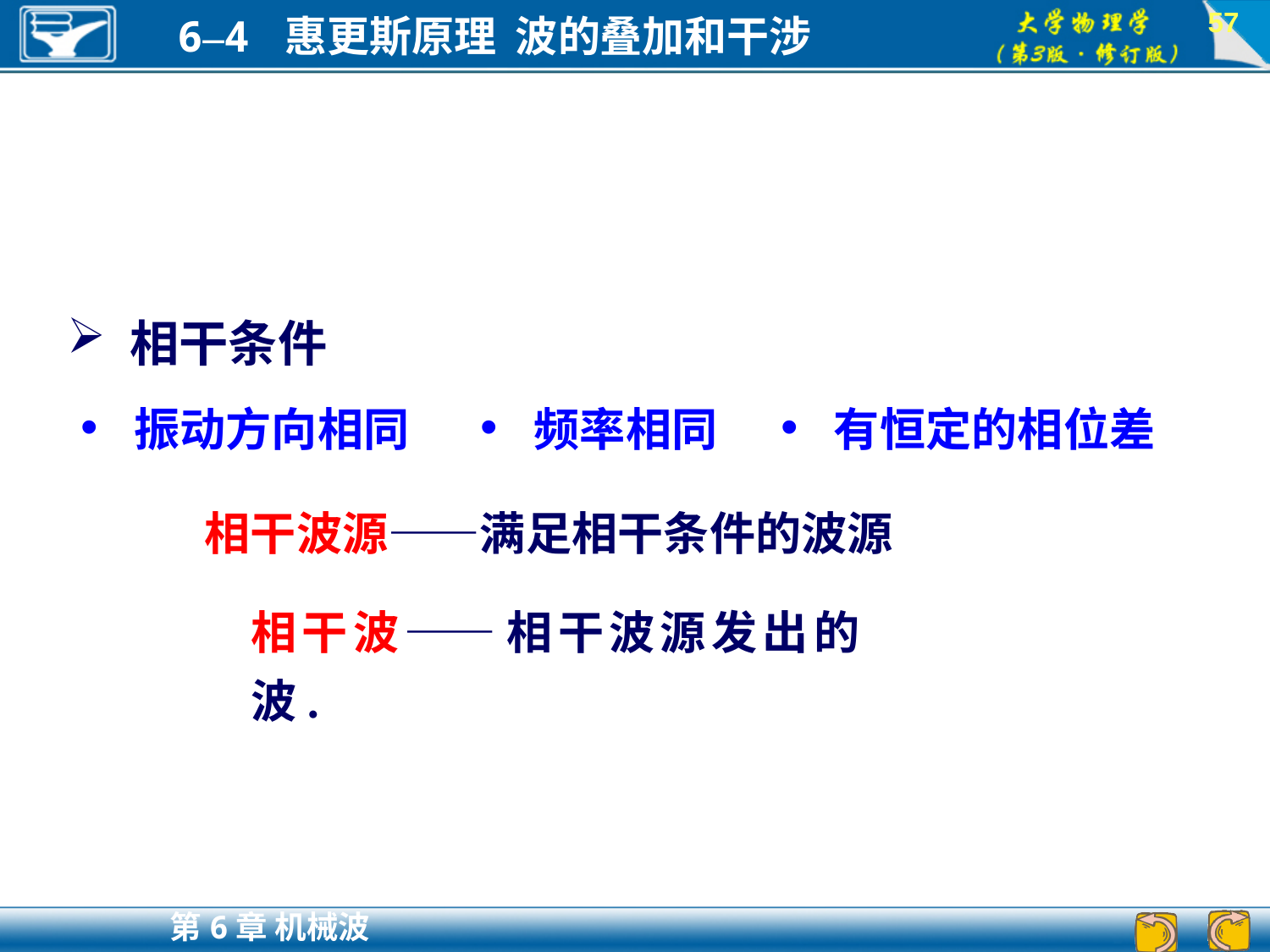

57
 相干条件
 频率相同
 有恒定的相位差
 振动方向相同
相干波源——满足相干条件的波源
相干波——相干波源发出的波.